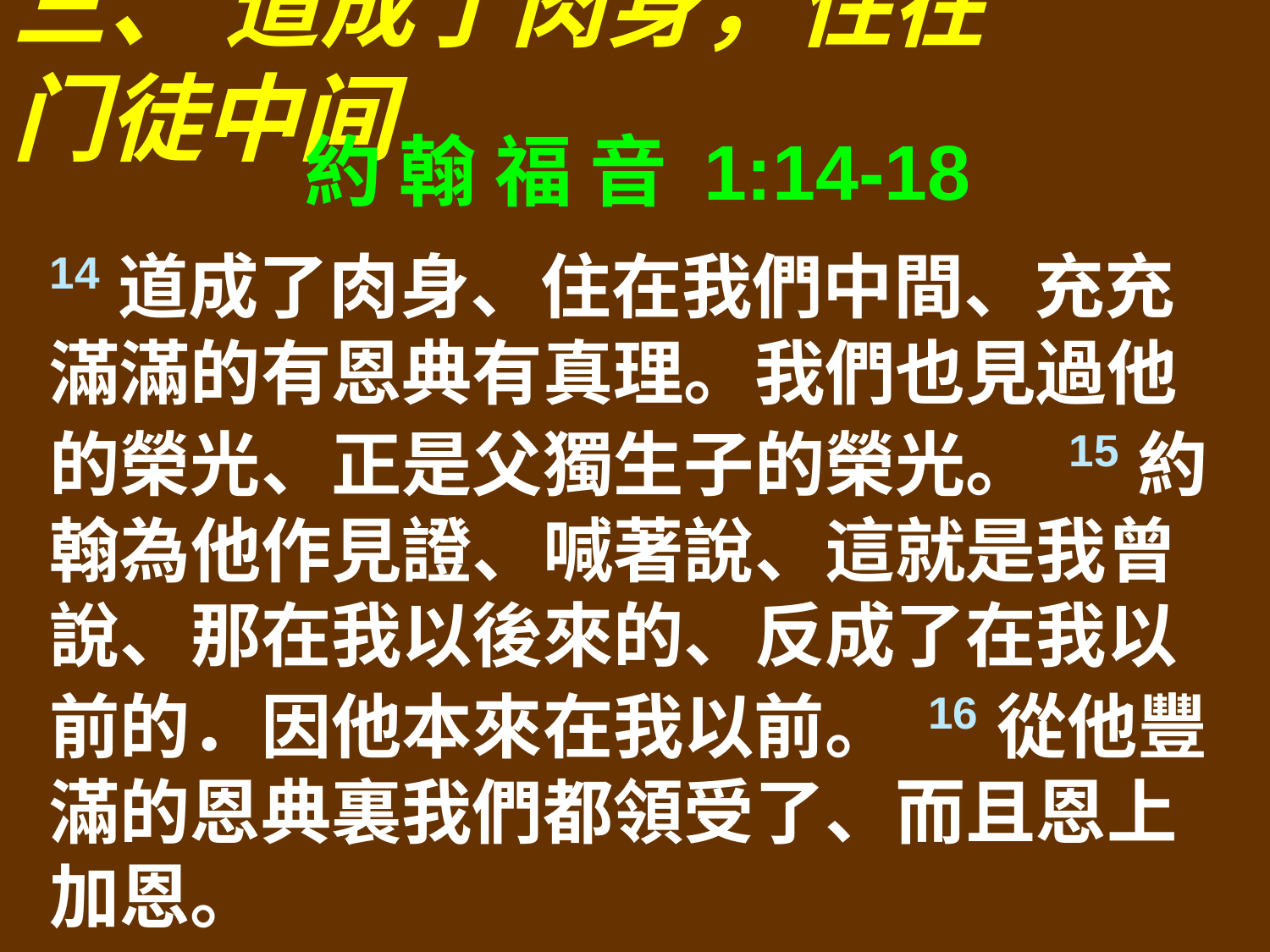

三、 道成了肉身，住在门徒中间
約 翰 福 音 1:14-18
14道成了肉身、住在我們中間、充充滿滿的有恩典有真理。我們也見過他的榮光、正是父獨生子的榮光。 15約翰為他作見證、喊著說、這就是我曾說、那在我以後來的、反成了在我以前的．因他本來在我以前。 16從他豐滿的恩典裏我們都領受了、而且恩上加恩。